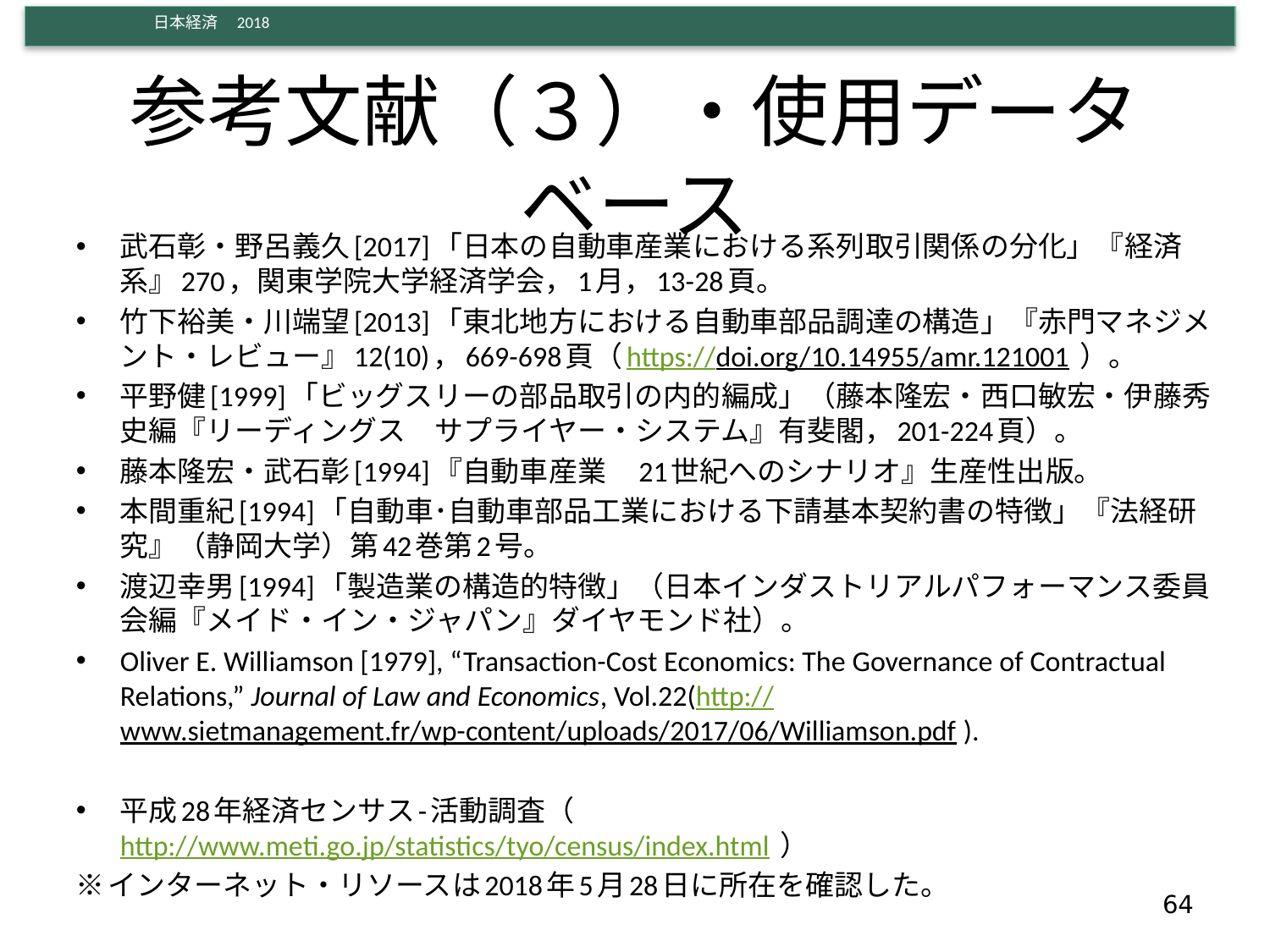

# 参考文献（３）・使用データベース
武石彰・野呂義久[2017]「日本の自動車産業における系列取引関係の分化」『経済系』270，関東学院大学経済学会，1月，13-28頁。
竹下裕美・川端望[2013]「東北地方における自動車部品調達の構造」『赤門マネジメント・レビュー』12(10)，669-698頁（https://doi.org/10.14955/amr.121001 ）。
平野健[1999]「ビッグスリーの部品取引の内的編成」（藤本隆宏・西口敏宏・伊藤秀史編『リーディングス　サプライヤー・システム』有斐閣，201-224頁）。
藤本隆宏・武石彰[1994]『自動車産業　21世紀へのシナリオ』生産性出版。
本間重紀[1994]「自動車･自動車部品工業における下請基本契約書の特徴」『法経研究』（静岡大学）第42巻第2号。
渡辺幸男[1994]「製造業の構造的特徴」（日本インダストリアルパフォーマンス委員会編『メイド・イン・ジャパン』ダイヤモンド社）。
Oliver E. Williamson [1979], “Transaction-Cost Economics: The Governance of Contractual Relations,” Journal of Law and Economics, Vol.22(http://www.sietmanagement.fr/wp-content/uploads/2017/06/Williamson.pdf ).

平成28年経済センサス-活動調査（ http://www.meti.go.jp/statistics/tyo/census/index.html ）
※インターネット・リソースは2018年5月28日に所在を確認した。

64